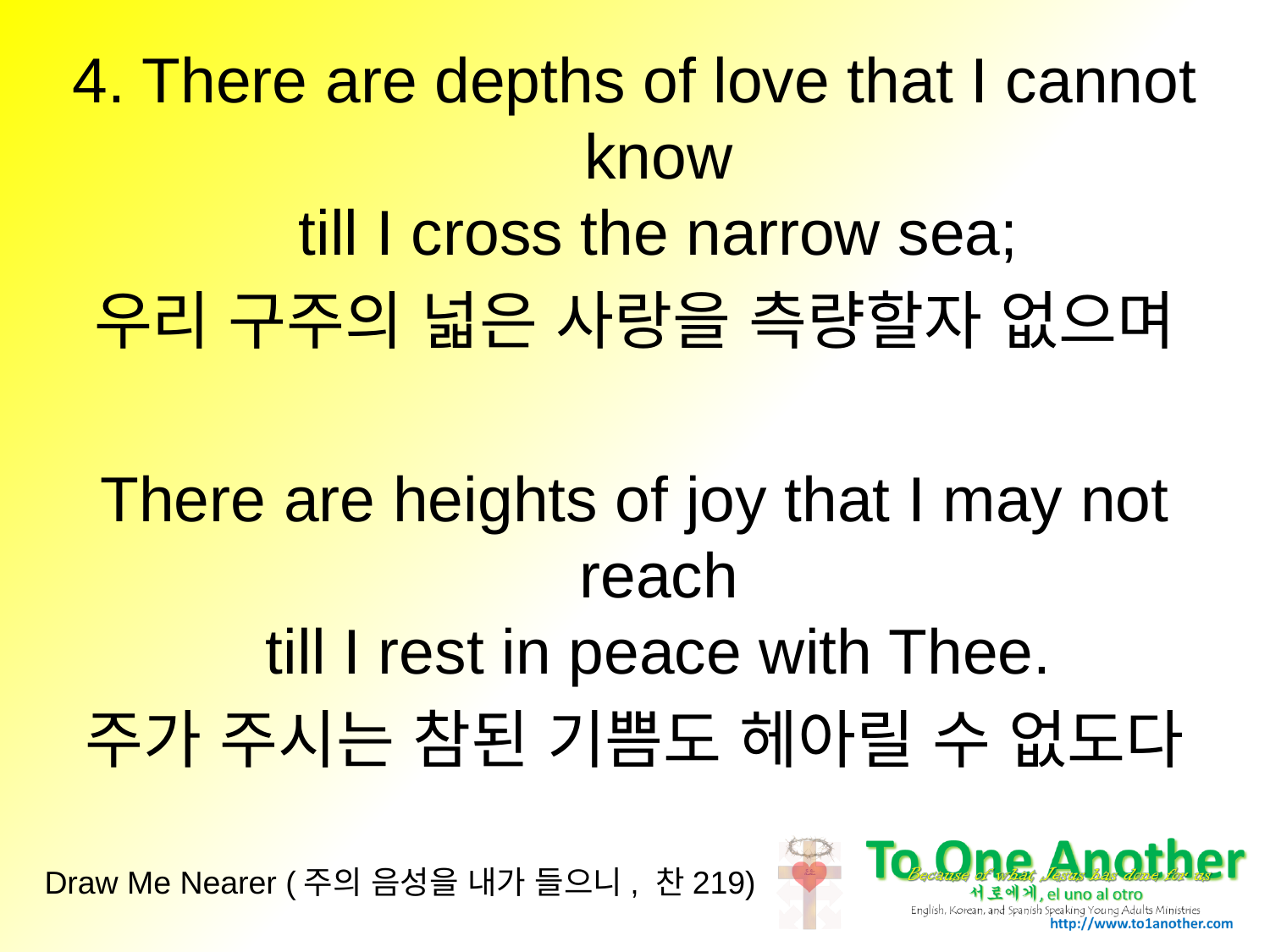

4. There are depths of love that I cannot know
till I cross the narrow sea;
우리 구주의 넓은 사랑을 측량할자 없으며

There are heights of joy that I may not reach
till I rest in peace with Thee.
주가 주시는 참된 기쁨도 헤아릴 수 없도다
# Draw Me Nearer (주의 음성을 내가 들으니, 찬219)